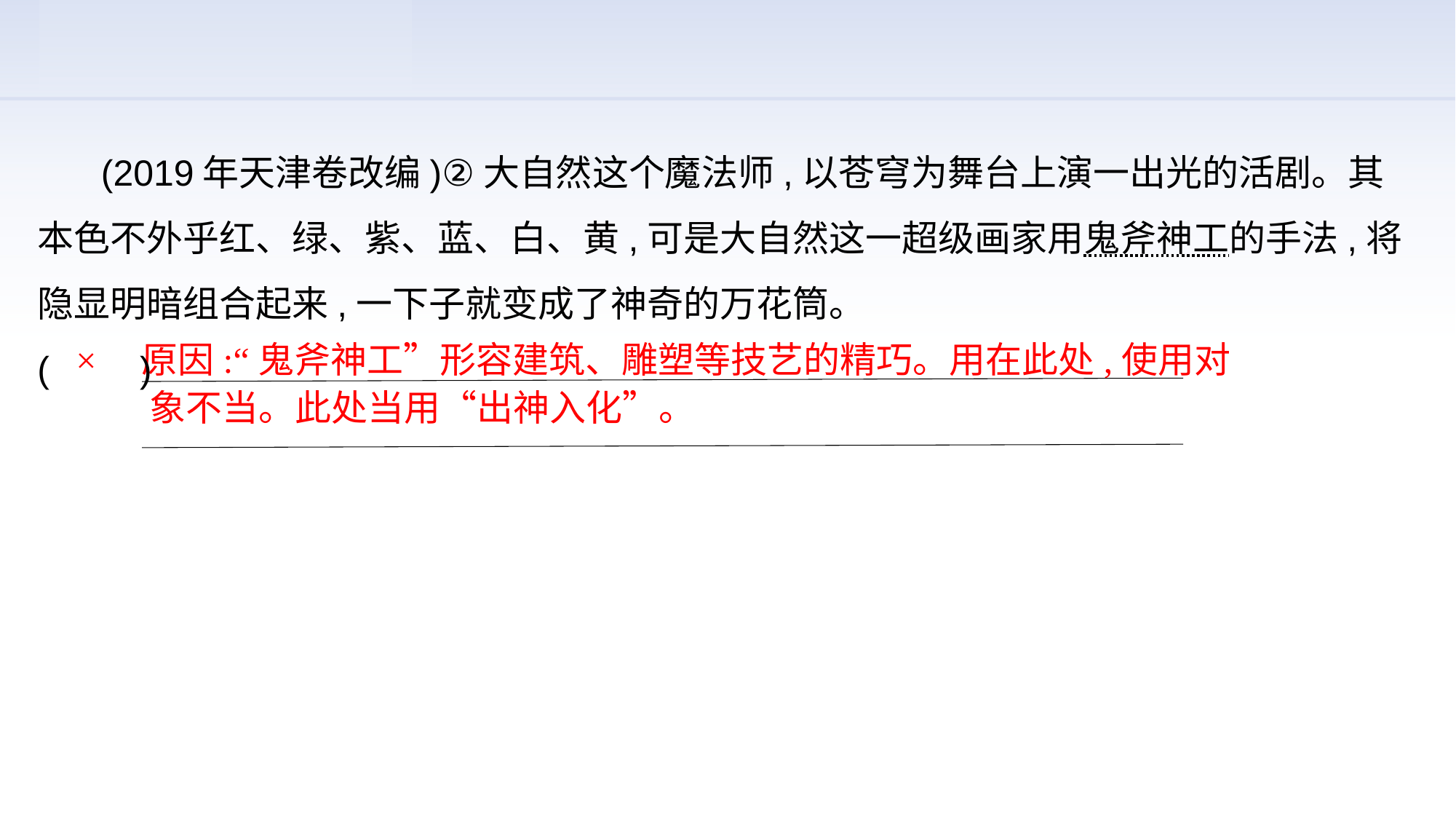

(2019年天津卷改编)②大自然这个魔法师,以苍穹为舞台上演一出光的活剧。其本色不外乎红、绿、紫、蓝、白、黄,可是大自然这一超级画家用鬼斧神工的手法,将隐显明暗组合起来,一下子就变成了神奇的万花筒。
(　　)

 ×　原因:“鬼斧神工”形容建筑、雕塑等技艺的精巧。用在此处,使用对
         象不当。此处当用“出神入化”。